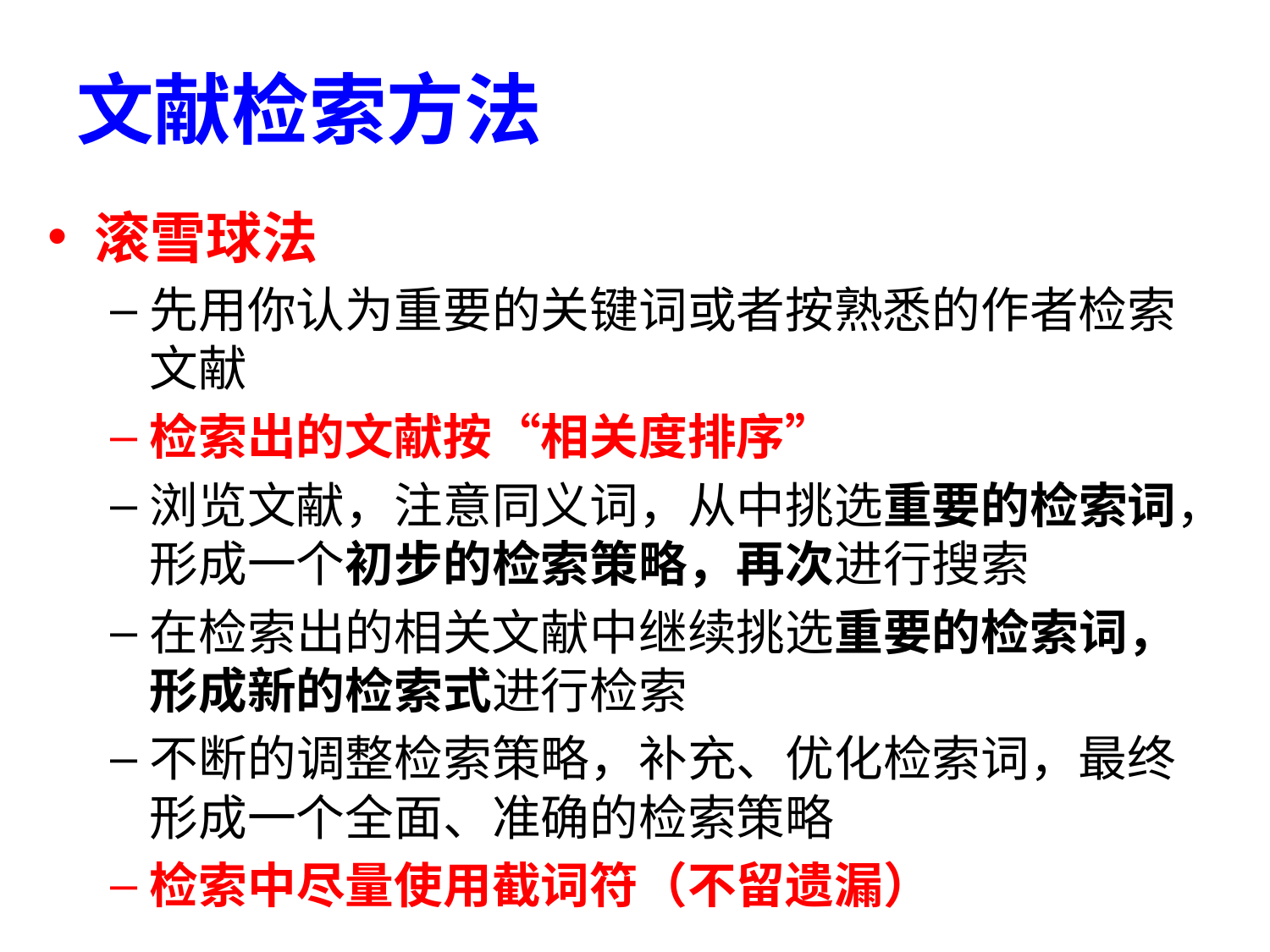

# 文献检索方法
滚雪球法
先用你认为重要的关键词或者按熟悉的作者检索文献
检索出的文献按“相关度排序”
浏览文献，注意同义词，从中挑选重要的检索词，形成一个初步的检索策略，再次进行搜索
在检索出的相关文献中继续挑选重要的检索词，形成新的检索式进行检索
不断的调整检索策略，补充、优化检索词，最终形成一个全面、准确的检索策略
检索中尽量使用截词符（不留遗漏）